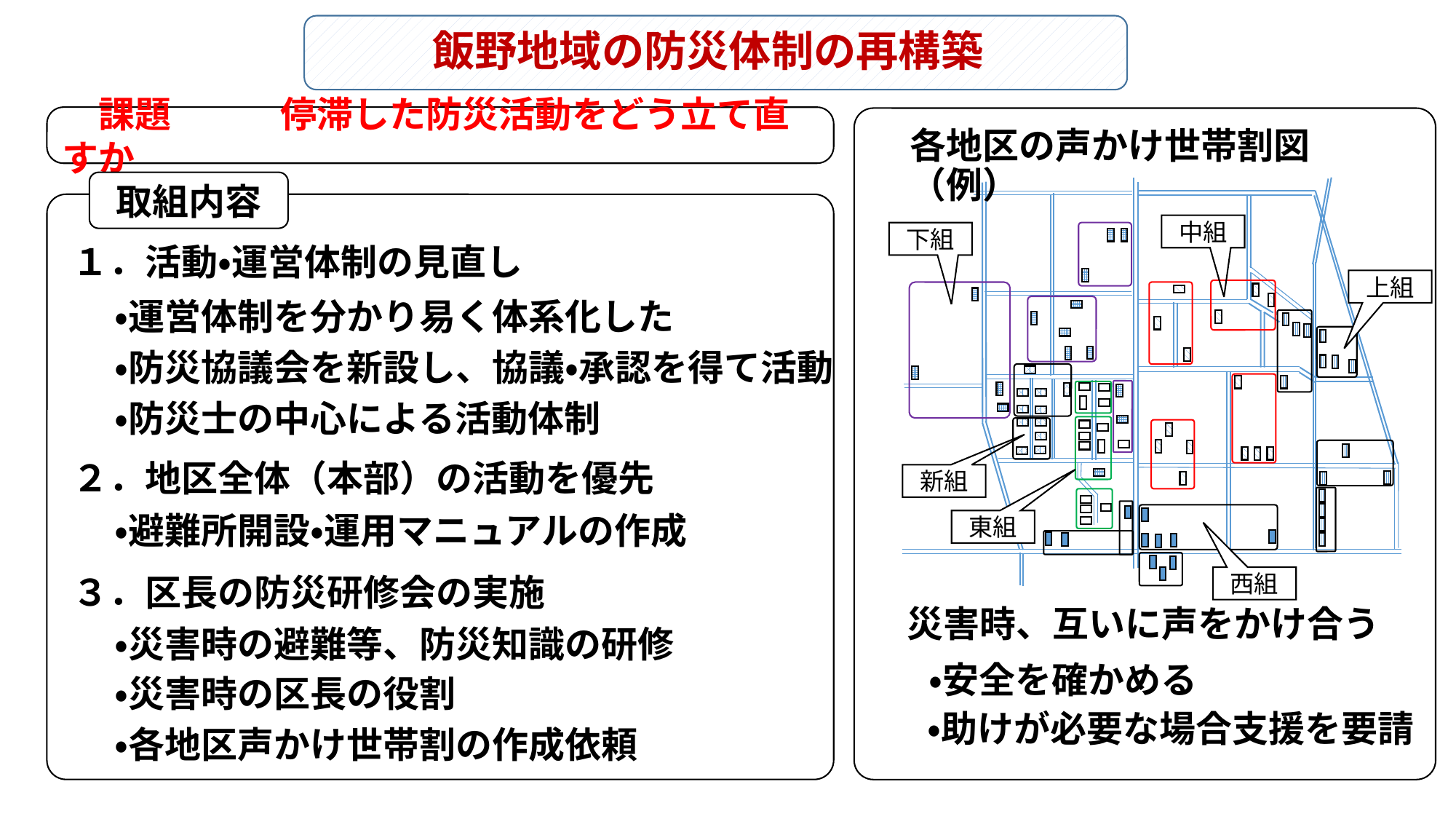

飯野地域の防災体制の再構築
　課題　　　停滞した防災活動をどう立て直すか

各地区の声かけ世帯割図（例）

取組内容

中組
下組
１．活動・運営体制の見直し
上組
・運営体制を分かり易く体系化した
・防災協議会を新設し、協議・承認を得て活動
・防災士の中心による活動体制
２．地区全体（本部）の活動を優先
新組
・避難所開設・運用マニュアルの作成
東組
西組
３．区長の防災研修会の実施
災害時、互いに声をかけ合う
・災害時の避難等、防災知識の研修
・安全を確かめる
・災害時の区長の役割
・助けが必要な場合支援を要請
・各地区声かけ世帯割の作成依頼
6